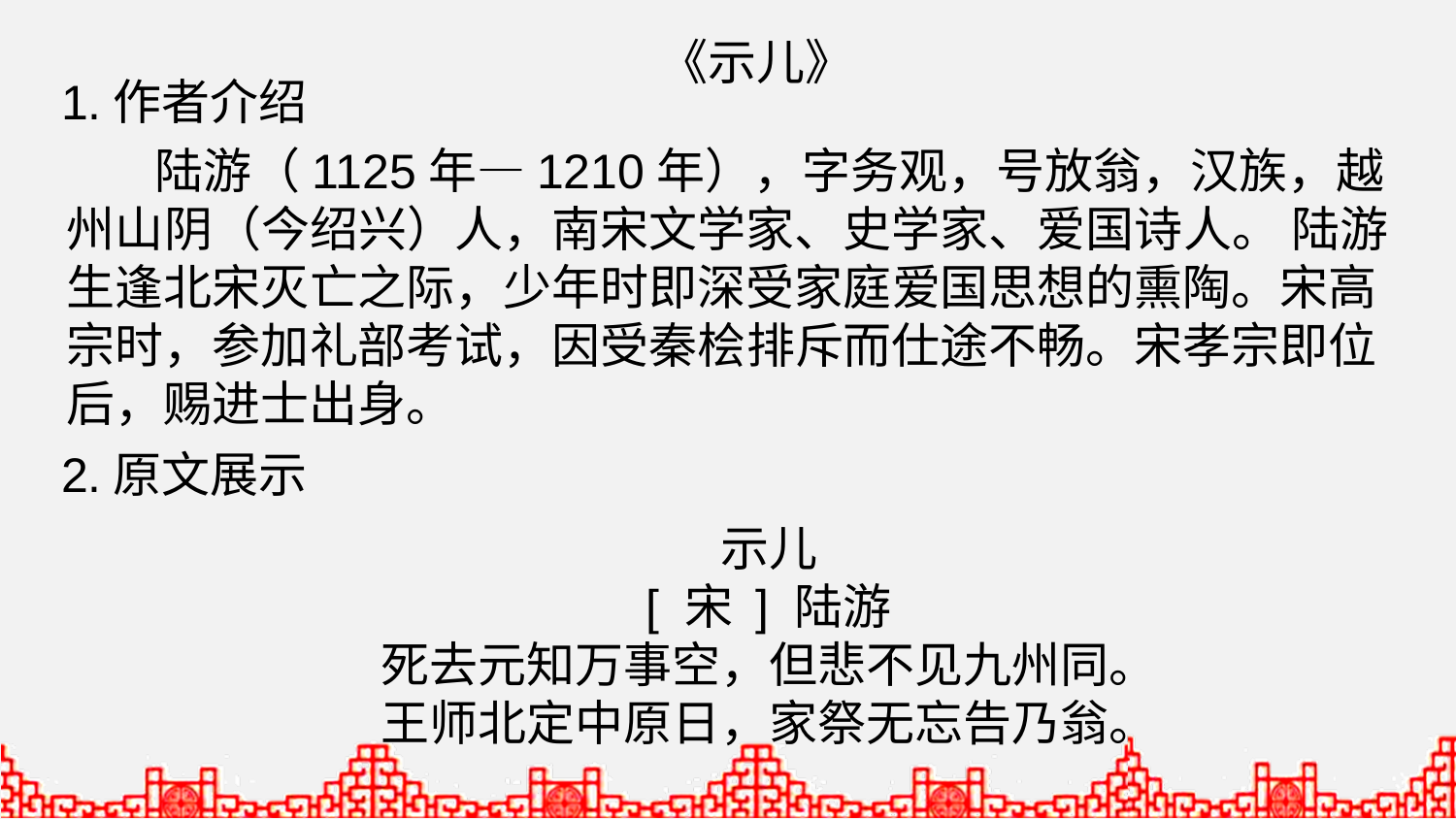

《示儿》
1.作者介绍
       陆游（1125年—1210年），字务观，号放翁，汉族，越州山阴（今绍兴）人，南宋文学家、史学家、爱国诗人。 陆游生逢北宋灭亡之际，少年时即深受家庭爱国思想的熏陶。宋高宗时，参加礼部考试，因受秦桧排斥而仕途不畅。宋孝宗即位后，赐进士出身。
2.原文展示
示儿
[ 宋 ] 陆游
死去元知万事空，但悲不见九州同。
王师北定中原日，家祭无忘告乃翁。